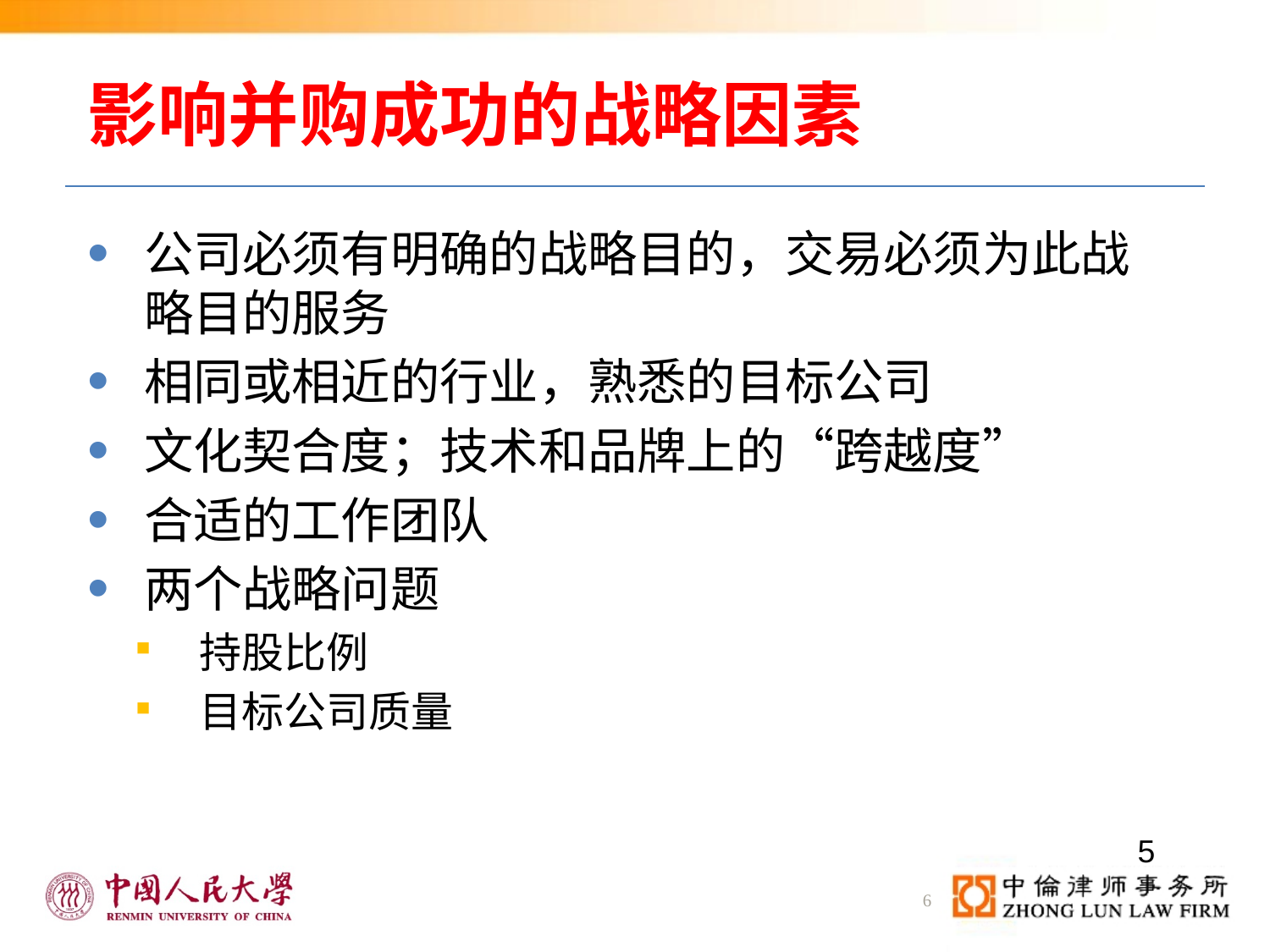

# 影响并购成功的战略因素
公司必须有明确的战略目的，交易必须为此战略目的服务
相同或相近的行业，熟悉的目标公司
文化契合度；技术和品牌上的“跨越度”
合适的工作团队
两个战略问题
持股比例
目标公司质量

5
6